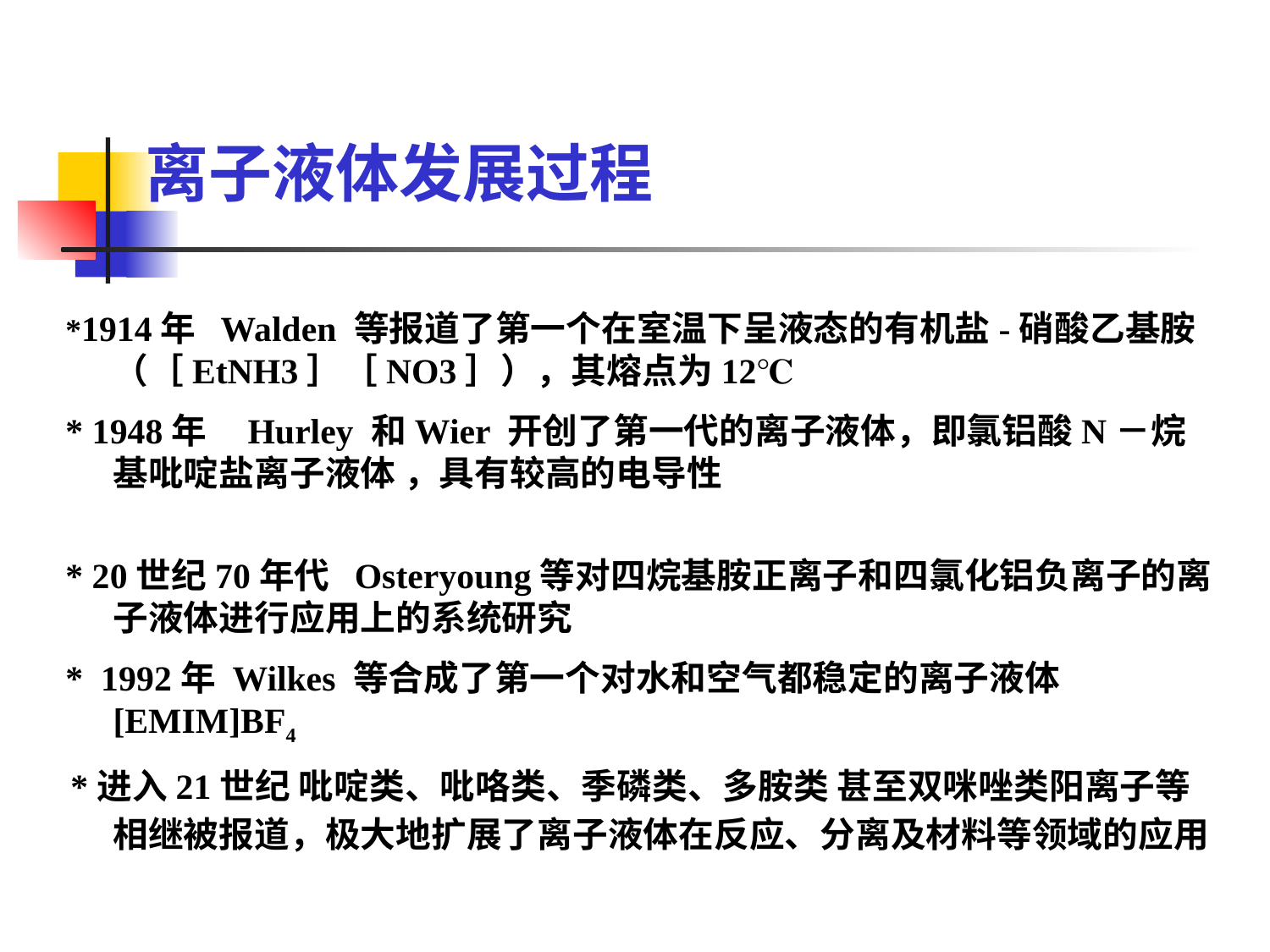

离子液体发展过程

*1914年  Walden 等报道了第一个在室温下呈液态的有机盐-硝酸乙基胺（［EtNH3］［NO3］），其熔点为12℃
* 1948年    Hurley 和Wier 开创了第一代的离子液体，即氯铝酸N－烷基吡啶盐离子液体 ，具有较高的电导性
* 20世纪70年代  Osteryoung等对四烷基胺正离子和四氯化铝负离子的离子液体进行应用上的系统研究
*  1992年 Wilkes 等合成了第一个对水和空气都稳定的离子液体[EMIM]BF4
 *进入21世纪 吡啶类、吡咯类、季磷类、多胺类 甚至双咪唑类阳离子等相继被报道，极大地扩展了离子液体在反应、分离及材料等领域的应用